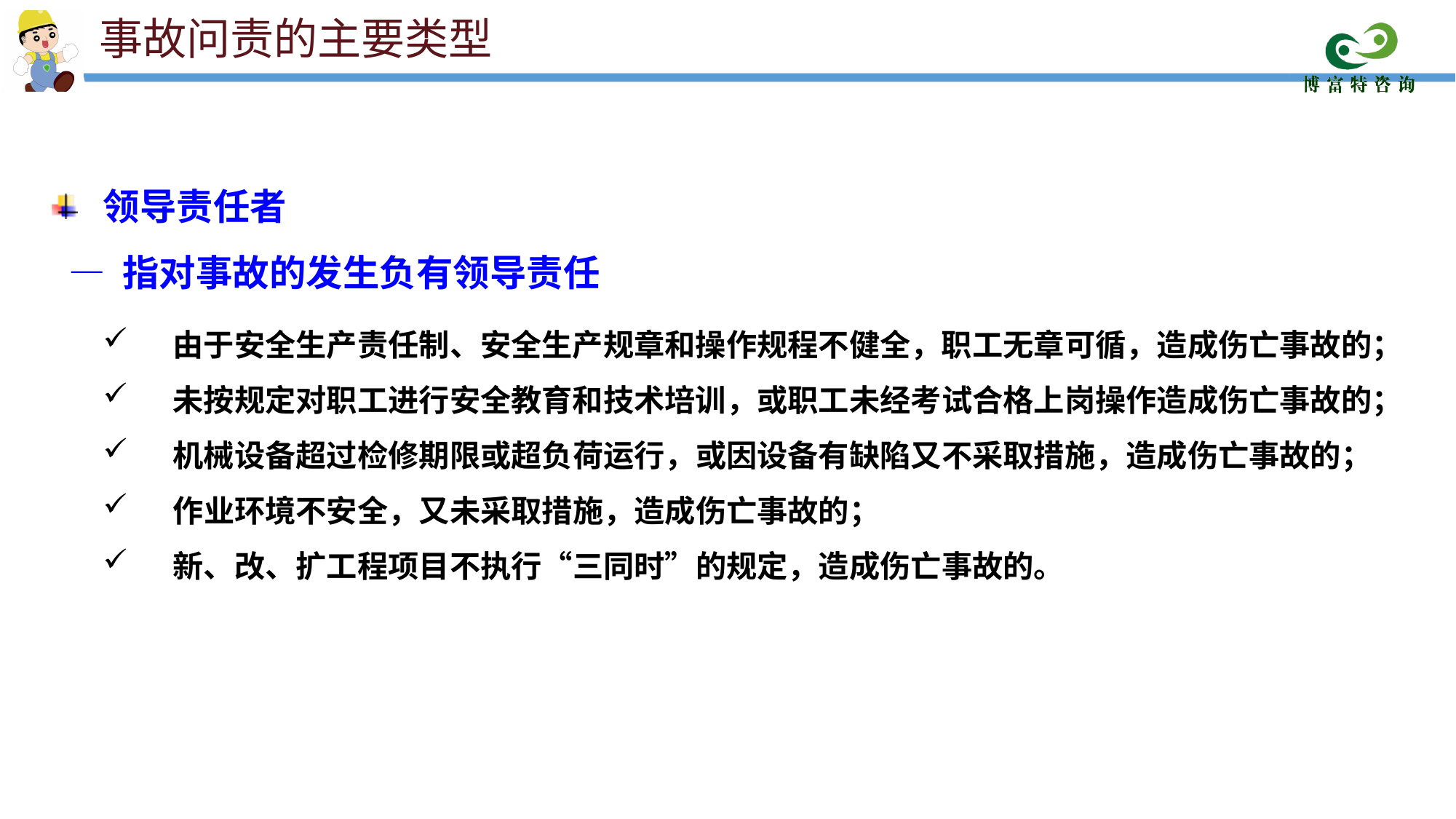

事故问责的主要类型
  领导责任者
  — 指对事故的发生负有领导责任
由于安全生产责任制、安全生产规章和操作规程不健全，职工无章可循，造成伤亡事故的；
未按规定对职工进行安全教育和技术培训，或职工未经考试合格上岗操作造成伤亡事故的；
机械设备超过检修期限或超负荷运行，或因设备有缺陷又不采取措施，造成伤亡事故的；
作业环境不安全，又未采取措施，造成伤亡事故的；
新、改、扩工程项目不执行“三同时”的规定，造成伤亡事故的。